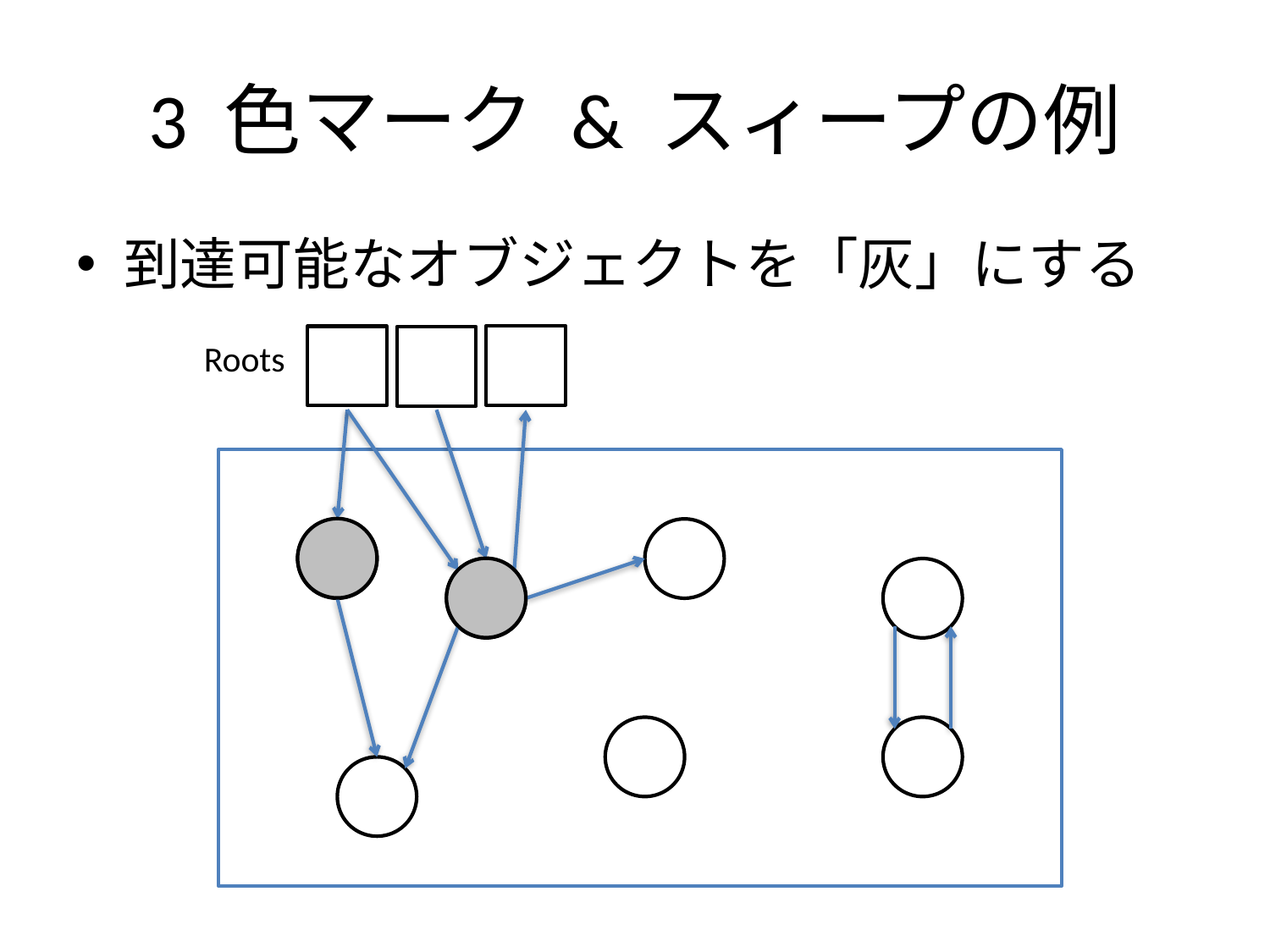

# 3 色マーク & スィープの例
到達可能なオブジェクトを「灰」にする

Roots